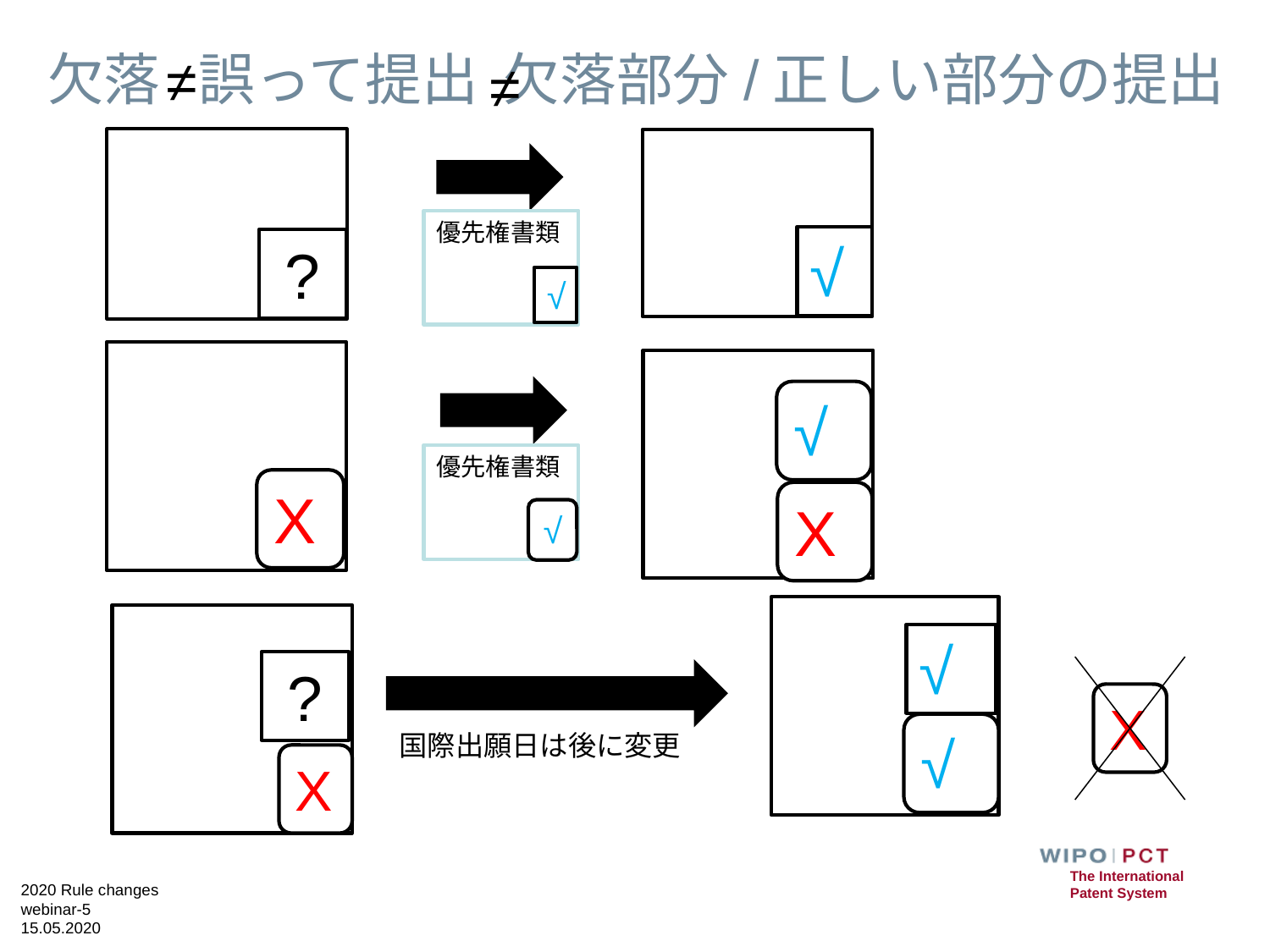

# 欠落   誤って提出  欠落部分/正しい部分の提出
≠
≠

優先権書類

√
?
√

√
優先権書類

X
X
√

√
?

X
√
国際出願日は後に変更
X